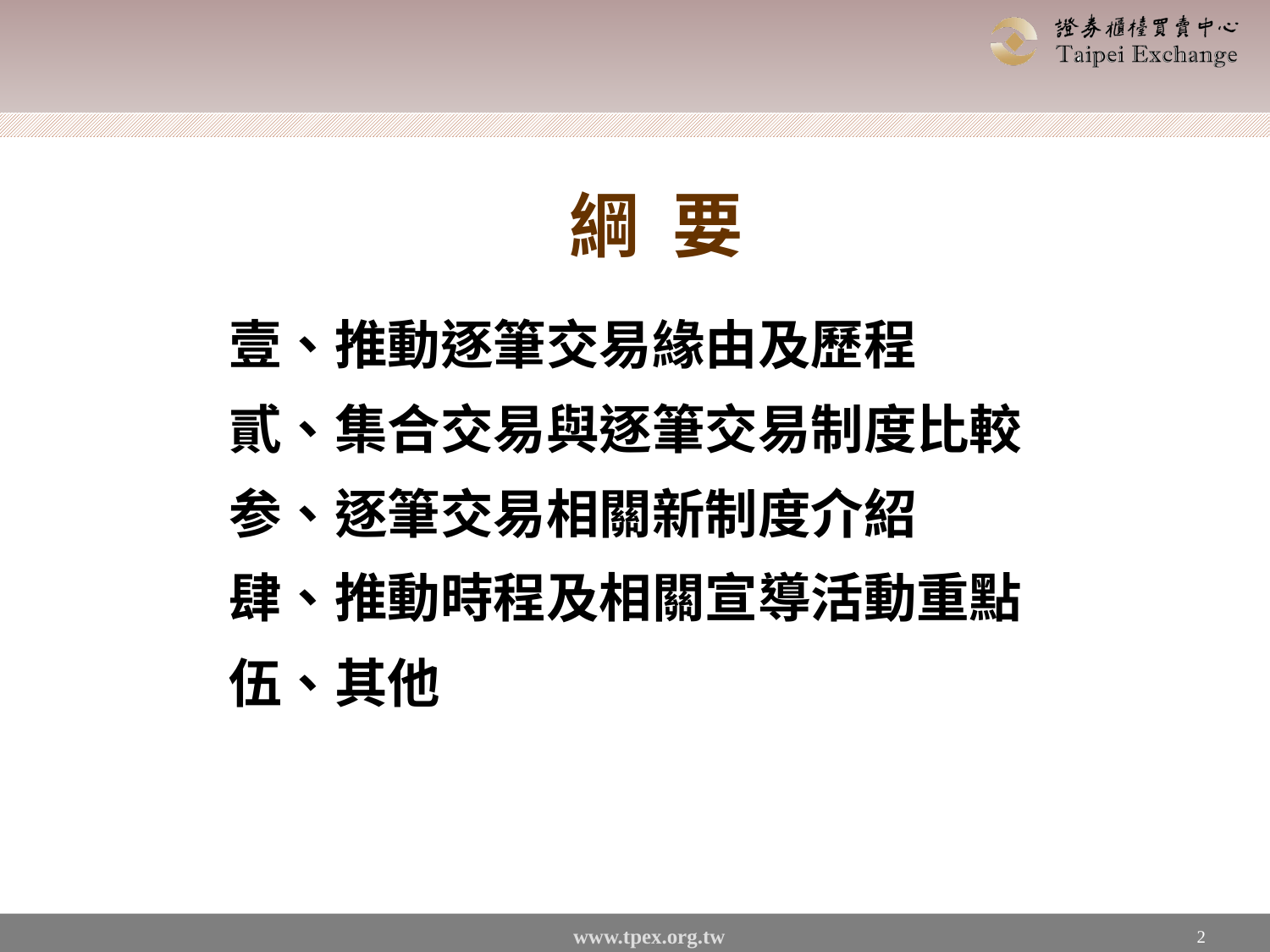

# 綱  要
壹、推動逐筆交易緣由及歷程
貳、集合交易與逐筆交易制度比較
参、逐筆交易相關新制度介紹
肆、推動時程及相關宣導活動重點
伍、其他

2